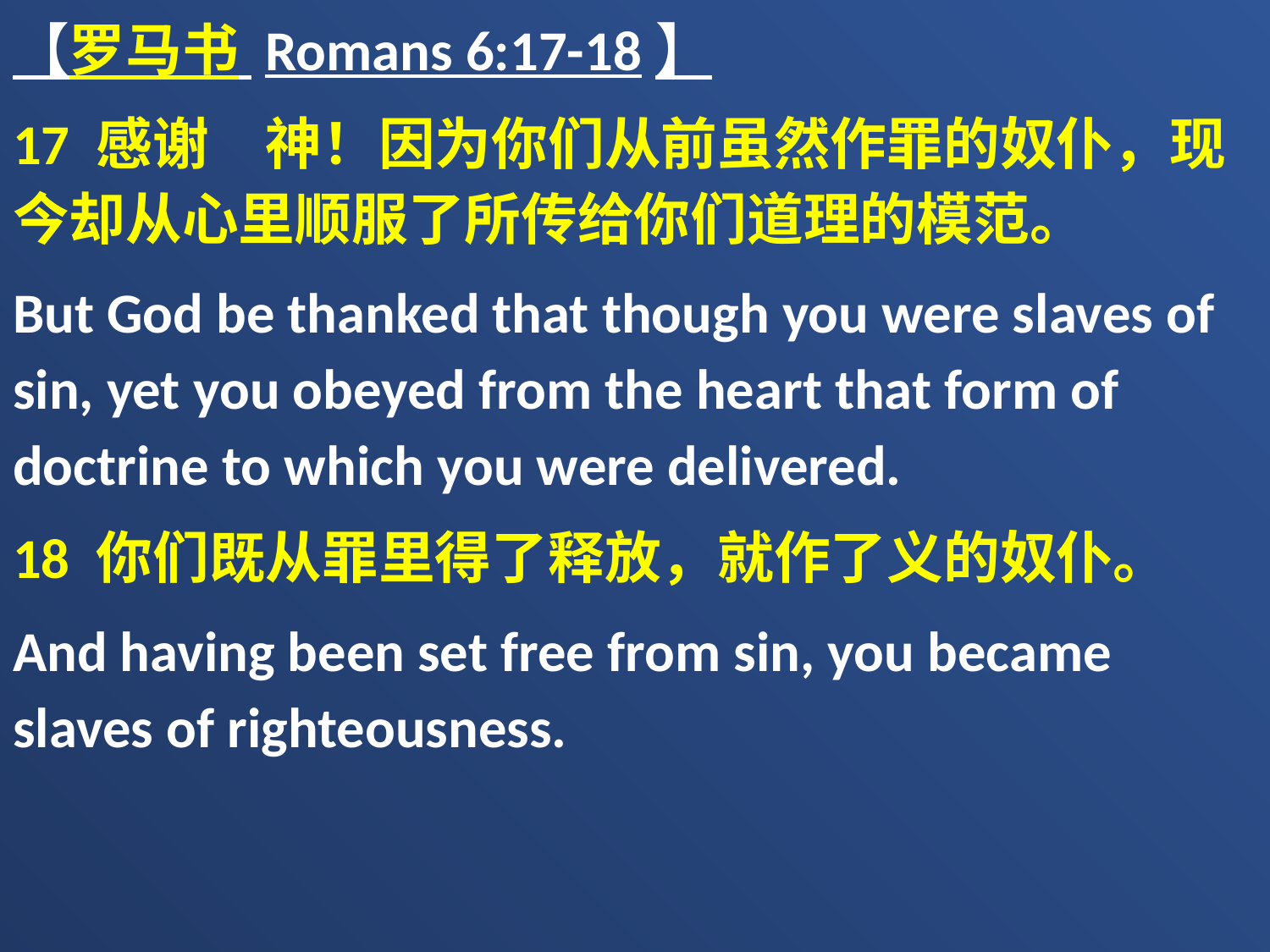

【罗马书 Romans 6:17-18】
17 感谢　神！因为你们从前虽然作罪的奴仆，现今却从心里顺服了所传给你们道理的模范。
But God be thanked that though you were slaves of sin, yet you obeyed from the heart that form of doctrine to which you were delivered.
18 你们既从罪里得了释放，就作了义的奴仆。
And having been set free from sin, you became slaves of righteousness.